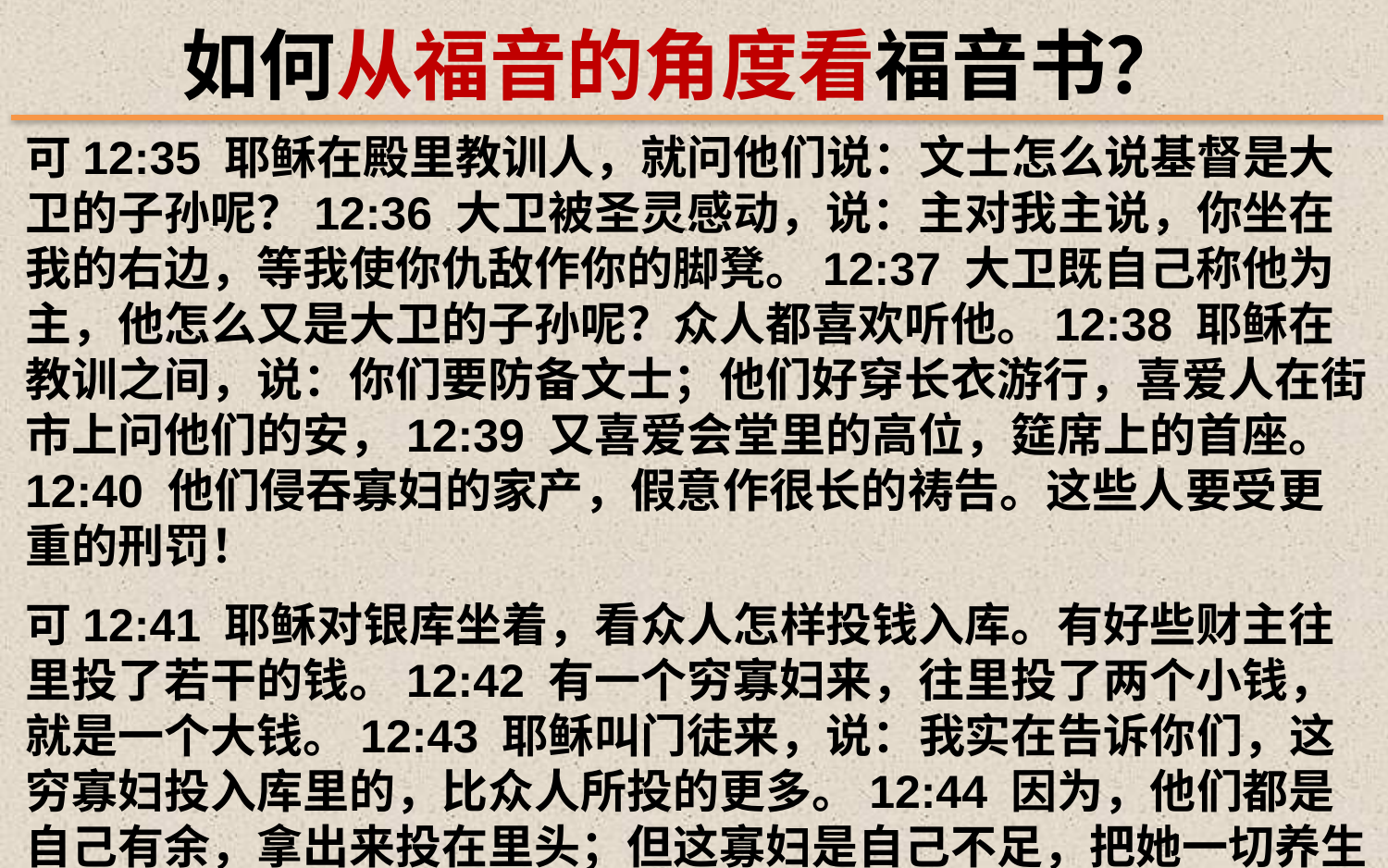

如何从福音的角度看福音书？
可12:35 耶稣在殿里教训人，就问他们说：文士怎么说基督是大卫的子孙呢？12:36 大卫被圣灵感动，说：主对我主说，你坐在我的右边，等我使你仇敌作你的脚凳。12:37 大卫既自己称他为主，他怎么又是大卫的子孙呢？众人都喜欢听他。12:38 耶稣在教训之间，说：你们要防备文士；他们好穿长衣游行，喜爱人在街市上问他们的安，12:39 又喜爱会堂里的高位，筵席上的首座。12:40 他们侵吞寡妇的家产，假意作很长的祷告。这些人要受更重的刑罚！
可12:41 耶稣对银库坐着，看众人怎样投钱入库。有好些财主往里投了若干的钱。12:42 有一个穷寡妇来，往里投了两个小钱，就是一个大钱。12:43 耶稣叫门徒来，说：我实在告诉你们，这穷寡妇投入库里的，比众人所投的更多。12:44 因为，他们都是自己有余，拿出来投在里头；但这寡妇是自己不足，把她一切养生的都投上了。